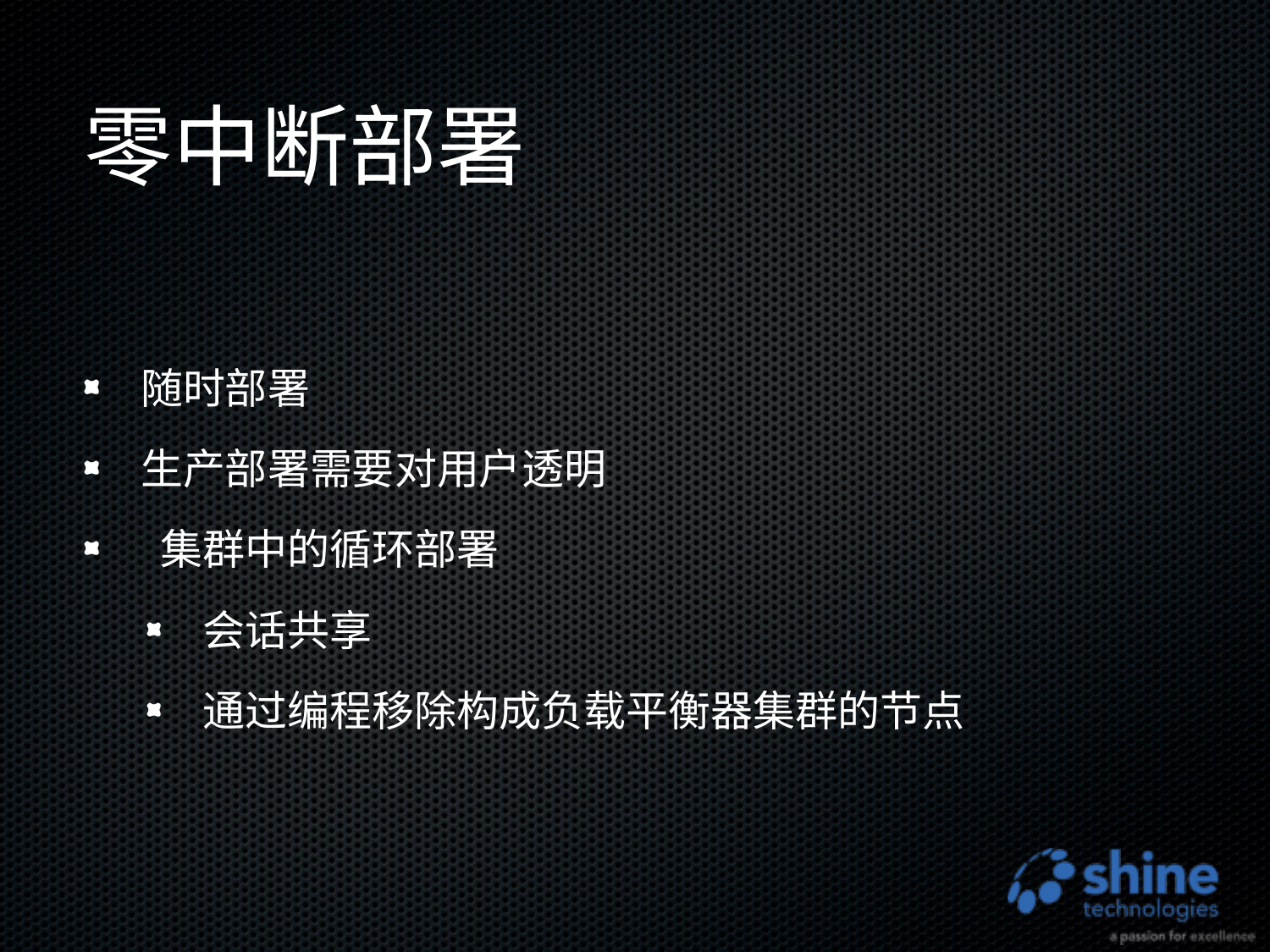

# 零中断部署
随时部署
生产部署需要对用户透明
 集群中的循环部署
会话共享
通过编程移除构成负载平衡器集群的节点